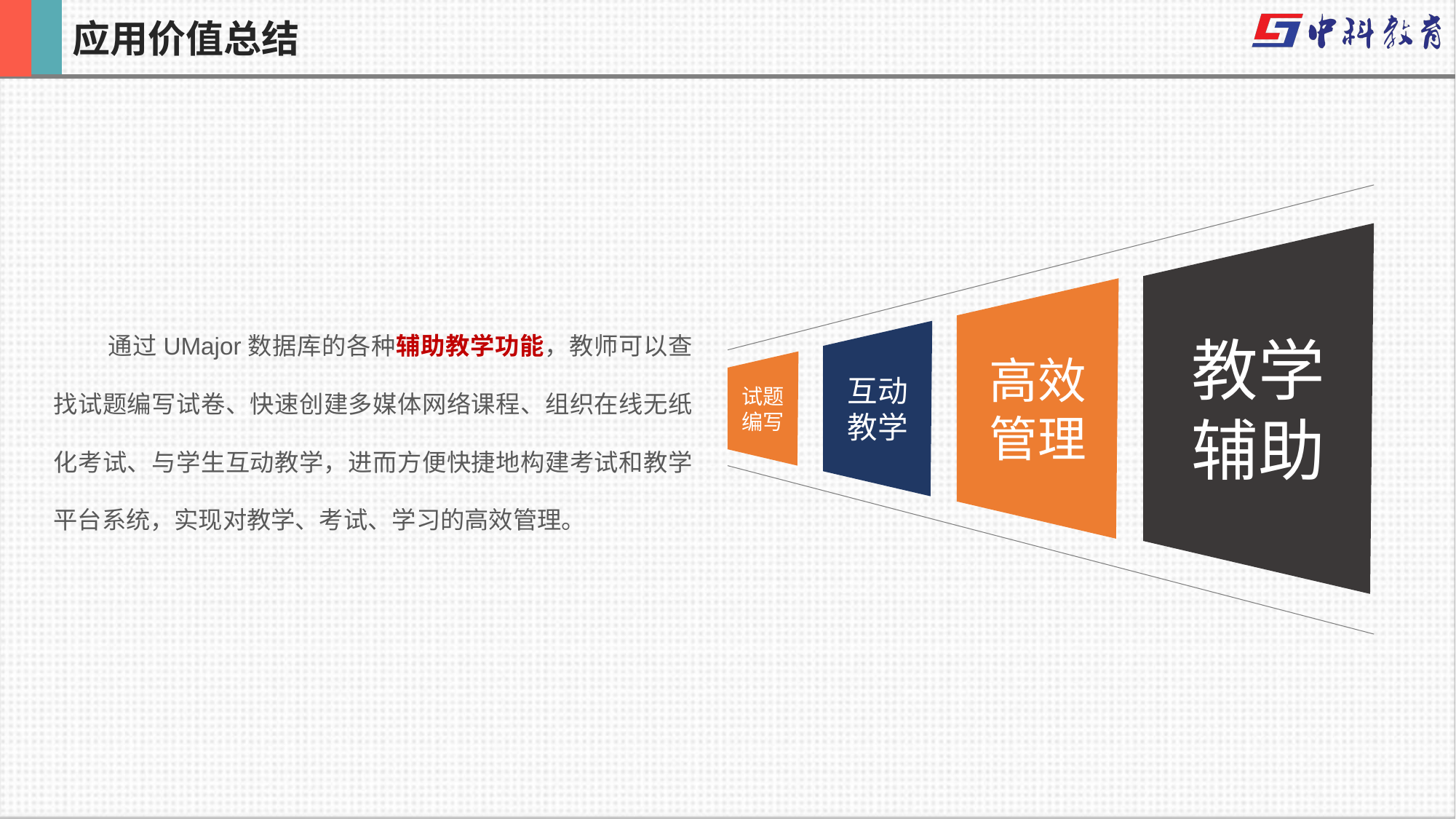

应用价值总结

教学
辅助
高效管理
互动教学
试题编写
通过UMajor数据库的各种辅助教学功能，教师可以查找试题编写试卷、快速创建多媒体网络课程、组织在线无纸化考试、与学生互动教学，进而方便快捷地构建考试和教学平台系统，实现对教学、考试、学习的高效管理。